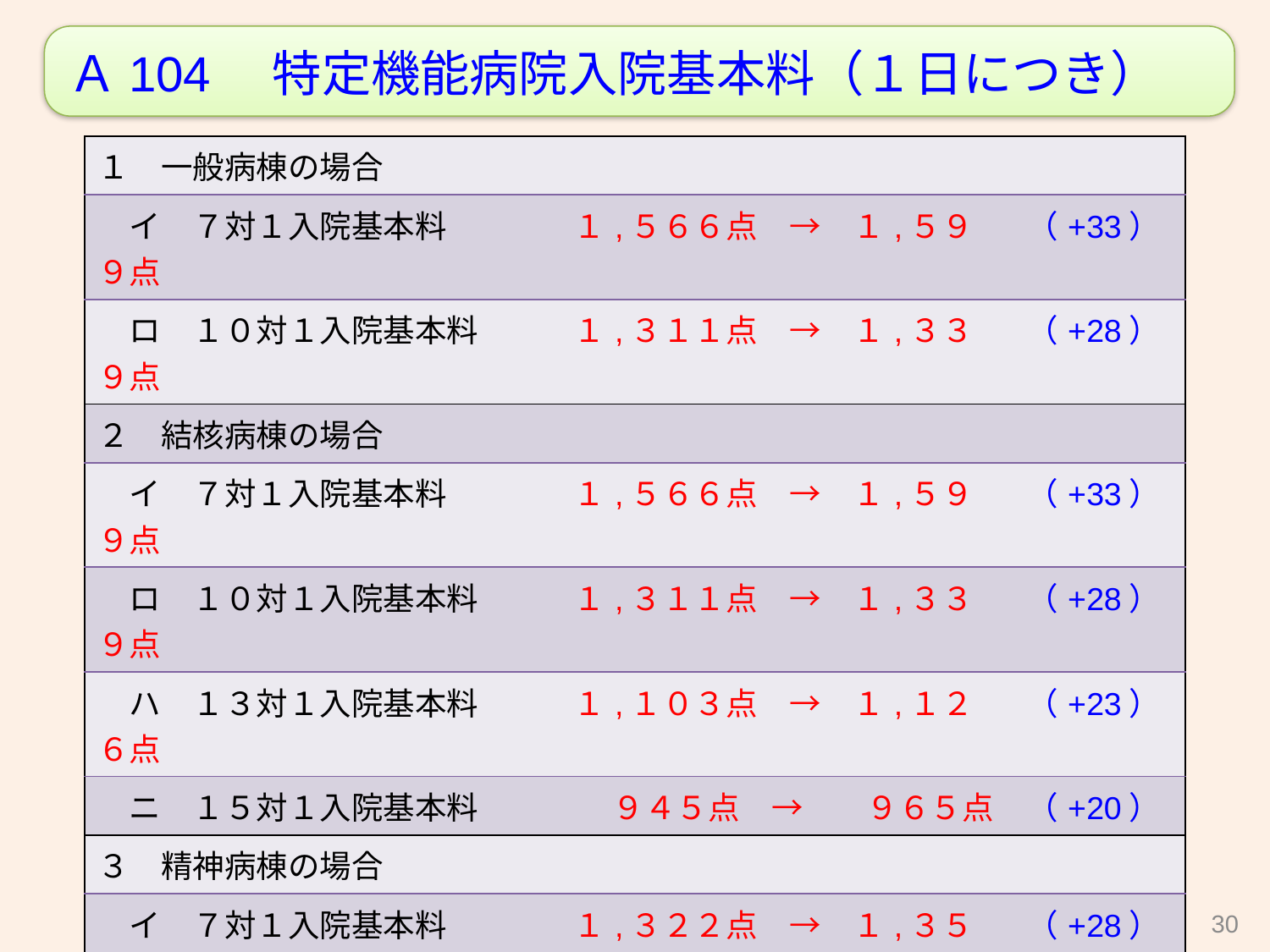

Ａ104　特定機能病院入院基本料（１日につき）

※（　）内は消費税率８％への引き上げ対応分
| １　一般病棟の場合 |  |
| --- | --- |
| イ　７対１入院基本料　　　　１,５６６点　→　１,５９９点 | （+33） |
| ロ　１０対１入院基本料　　　１,３１１点　→　１,３３９点 | （+28） |
| ２　結核病棟の場合 |  |
| イ　７対１入院基本料　　　　１,５６６点　→　１,５９９点 | （+33） |
| ロ　１０対１入院基本料　　　１,３１１点　→　１,３３９点 | （+28） |
| ハ　１３対１入院基本料　　　１,１０３点　→　１,１２６点 | （+23） |
| ニ　１５対１入院基本料 　　　　９４５点　→　　９６５点 | （+20） |
| ３　精神病棟の場合 |  |
| イ　７対１入院基本料　　　　１,３２２点　→　１,３５０点 | （+28） |
| ロ　１０対１入院基本料　　　１,２５１点　→　１,２７８点 | （+27） |
| ハ　１３対１入院基本料 　　　　９３１点　→　　９５１点 | （+20） |
| ニ　１５対１入院基本料 　　　　８５０点　→　　８６８点 | （+18） |
30